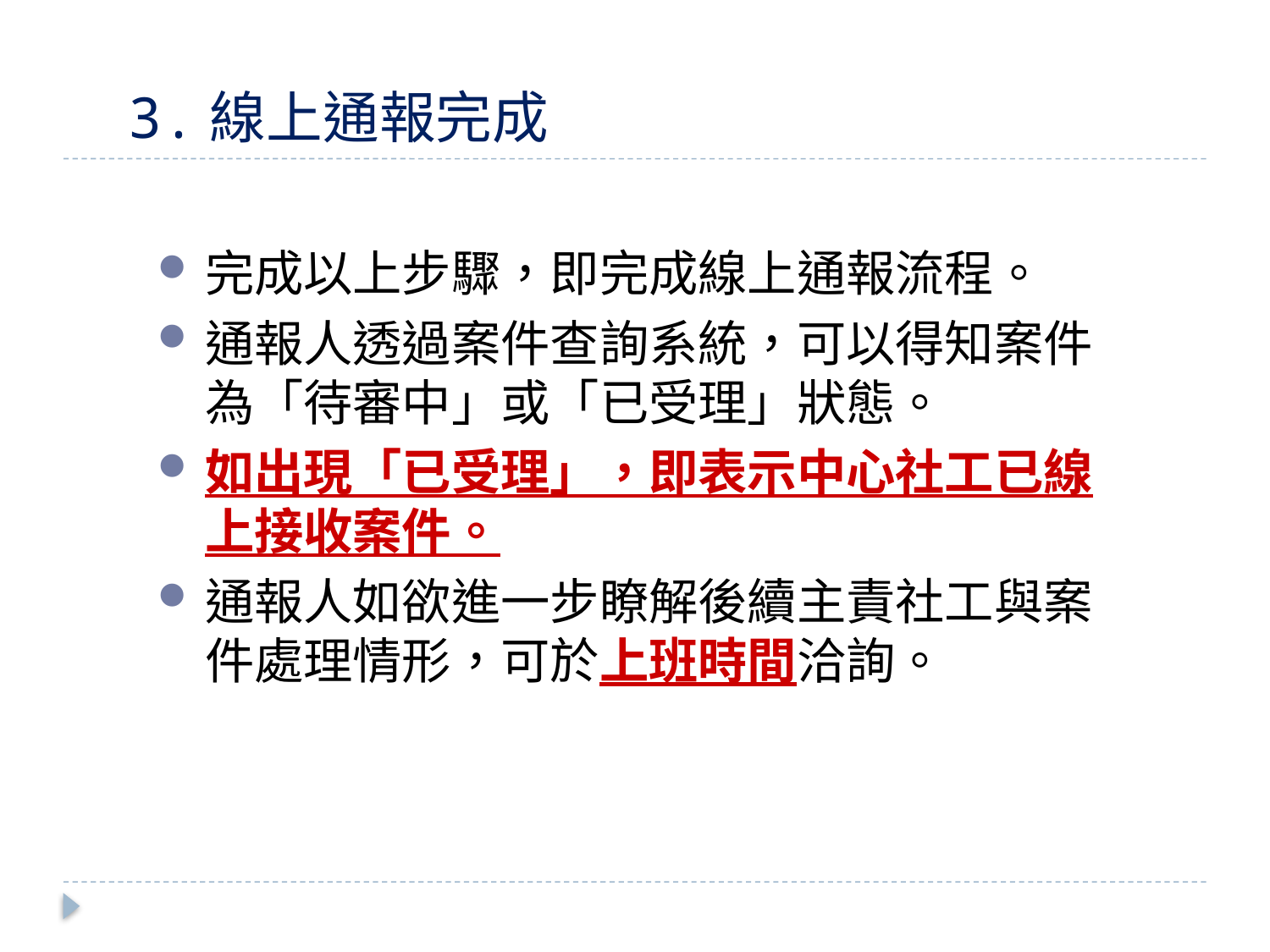

3.線上通報完成
完成以上步驟，即完成線上通報流程。
通報人透過案件查詢系統，可以得知案件為「待審中」或「已受理」狀態。
如出現「已受理」，即表示中心社工已線上接收案件。
通報人如欲進一步瞭解後續主責社工與案件處理情形，可於上班時間洽詢。